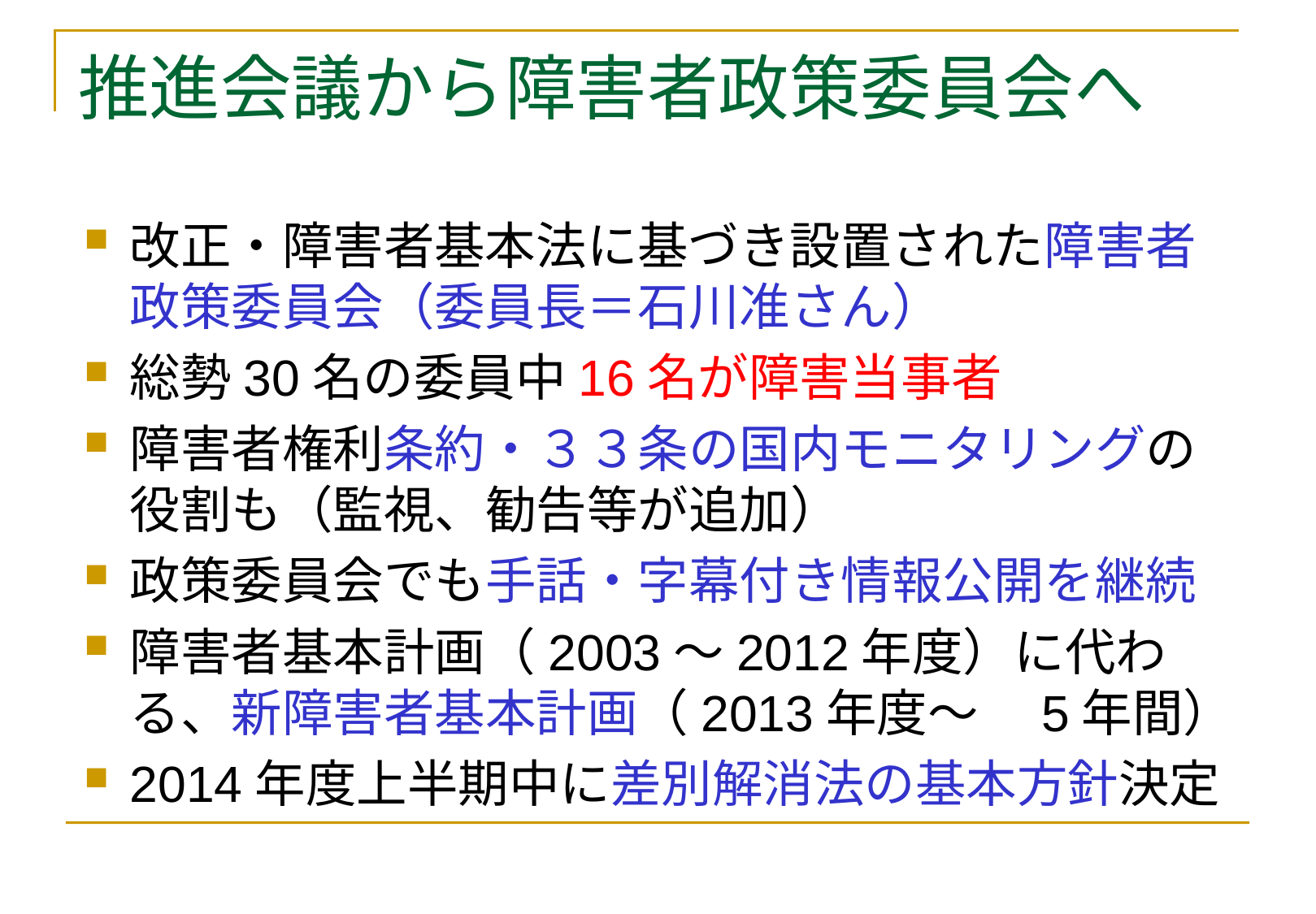

# 推進会議から障害者政策委員会へ
改正・障害者基本法に基づき設置された障害者政策委員会（委員長＝石川准さん）
総勢30名の委員中16名が障害当事者
障害者権利条約・３３条の国内モニタリングの役割も（監視、勧告等が追加）
政策委員会でも手話・字幕付き情報公開を継続
障害者基本計画（2003～2012年度）に代わる、新障害者基本計画（2013年度～　5年間）
2014年度上半期中に差別解消法の基本方針決定